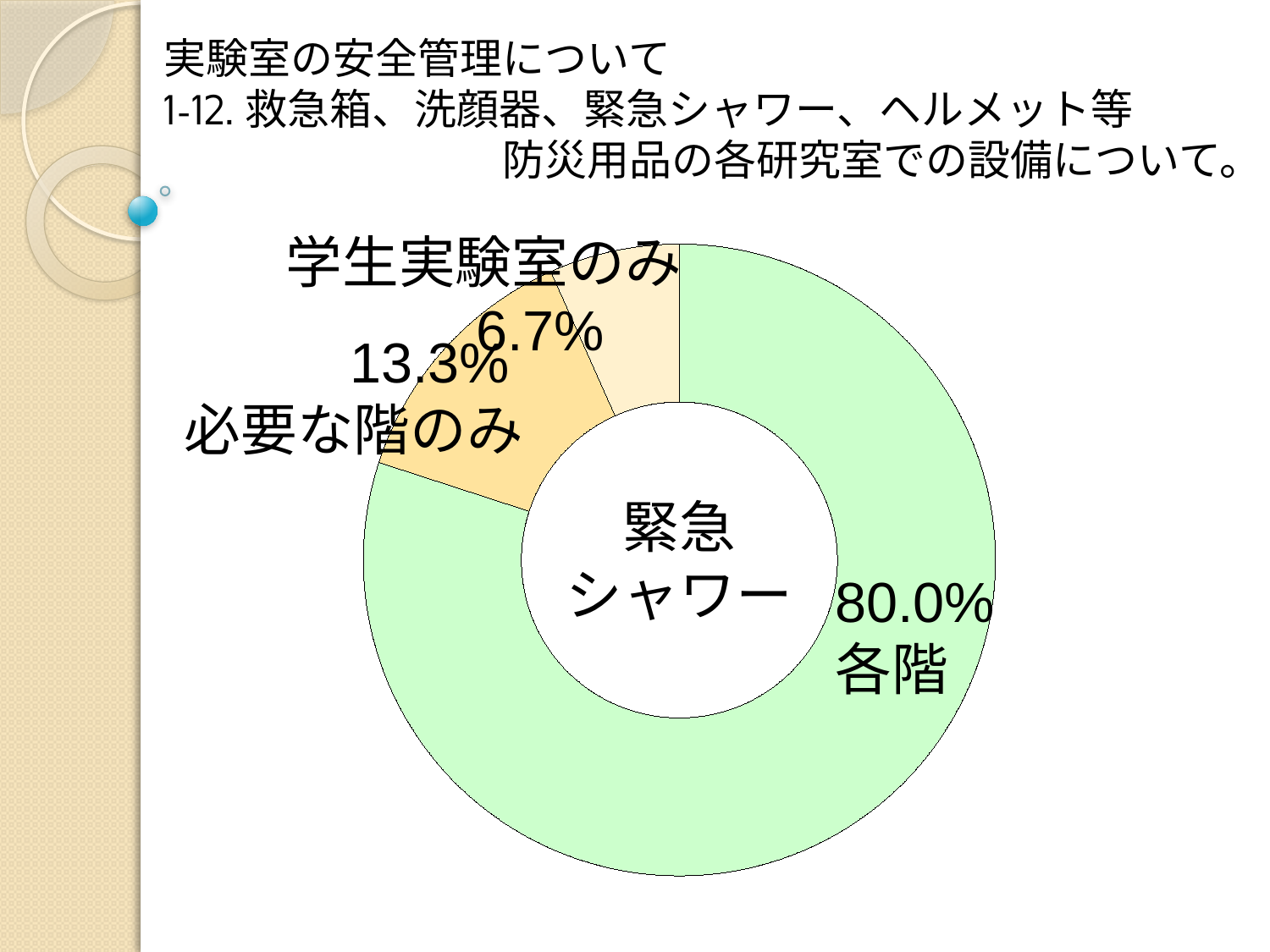

実験室の安全管理について
1-12.救急箱、洗顔器、緊急シャワー、ヘルメット等
　　　　　　　　防災用品の各研究室での設備について。

学生実験室のみ
　　     6.7%

### Chart

| Category | 売上高 |
|---|---|
| 第 1 四半期 | 24.0 |
| 第 2 四半期 | 4.0 |
| 第 3 四半期 | 2.0 |
| 第 4 四半期 | 0.0 |
  　　　　　13.3%
　　　必要な階のみ
　緊急
シャワー
80.0%
各階